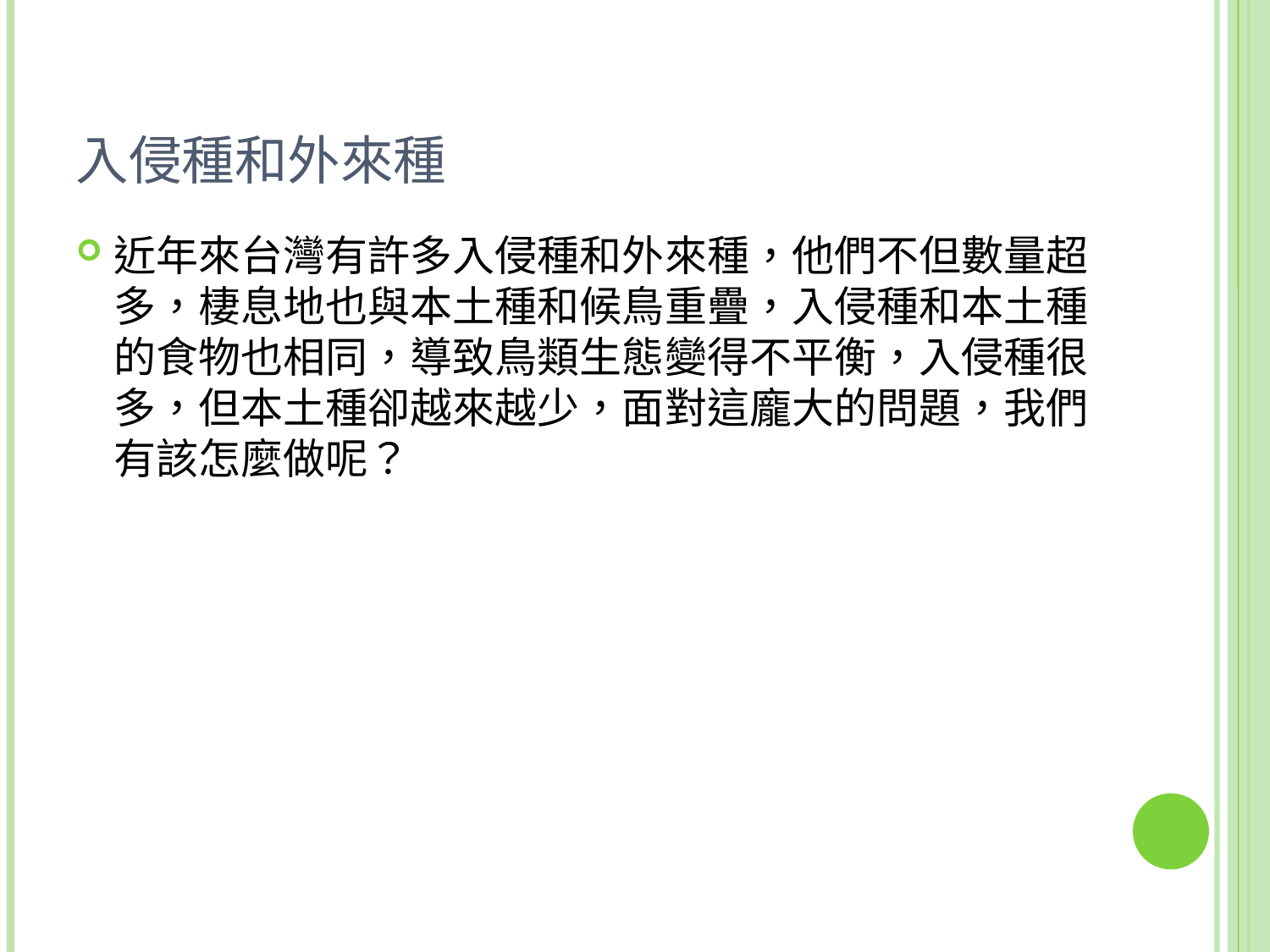

# 入侵種和外來種
近年來台灣有許多入侵種和外來種，他們不但數量超多，棲息地也與本土種和候鳥重疊，入侵種和本土種的食物也相同，導致鳥類生態變得不平衡，入侵種很多，但本土種卻越來越少，面對這龐大的問題，我們有該怎麼做呢？